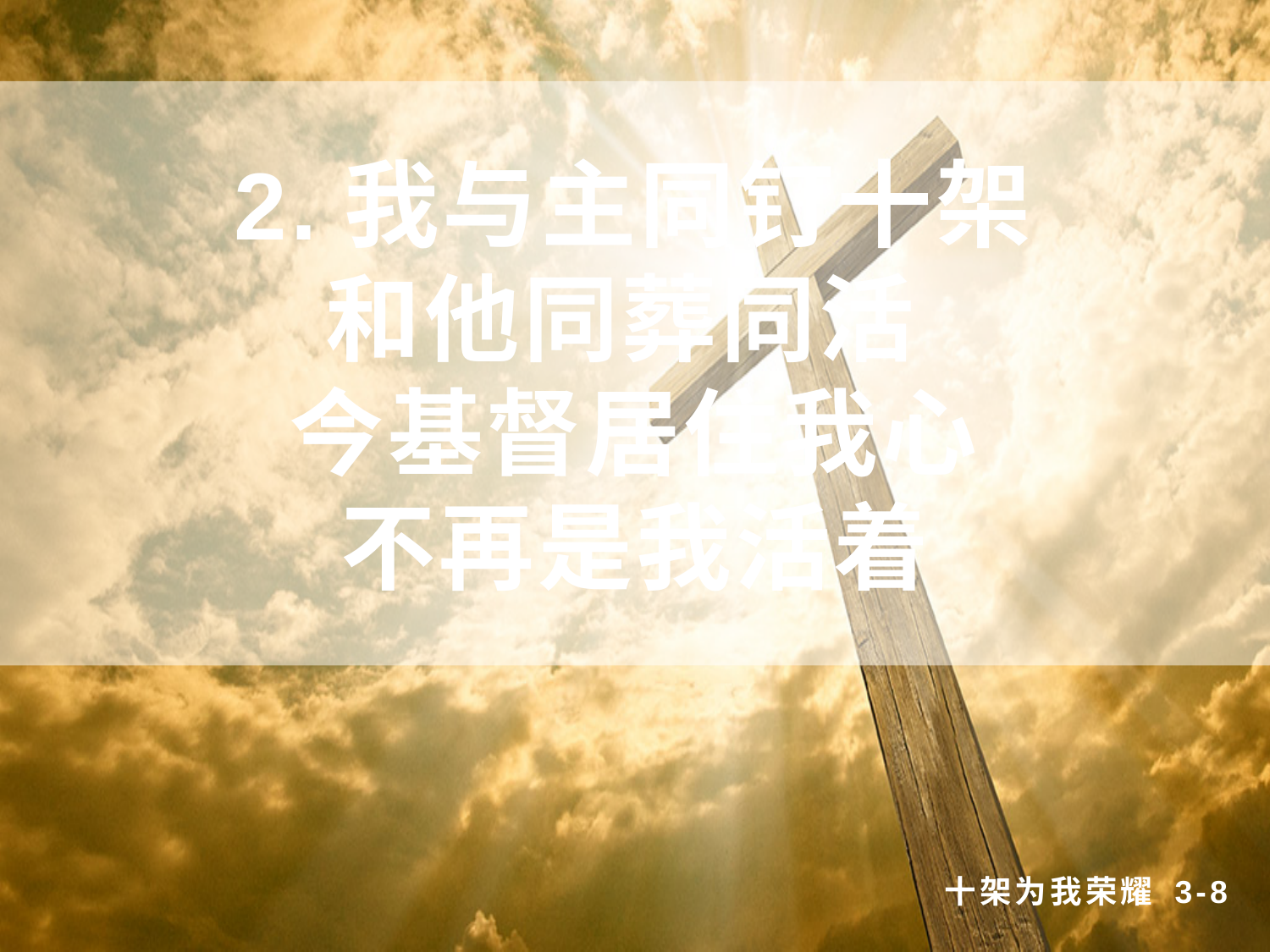

# 2.我与主同钉十架 和他同葬同活 今基督居住我心 不再是我活着
十架为我荣耀 3-8